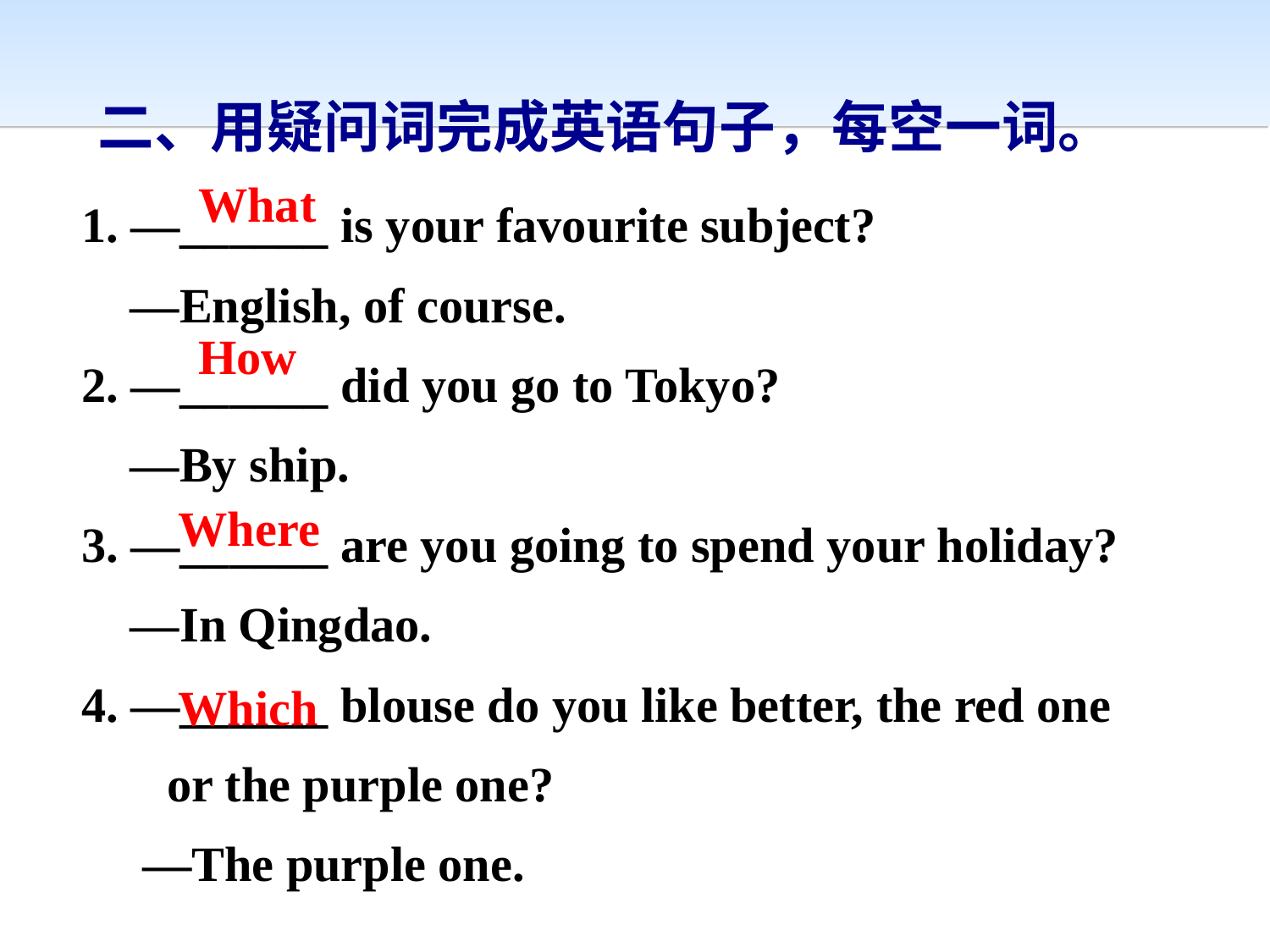

二、用疑问词完成英语句子，每空一词。
1. —______ is your favourite subject?
    —English, of course.
2. —______ did you go to Tokyo?
    —By ship.
3. —______ are you going to spend your holiday?
    —In Qingdao.
4. —______ blouse do you like better, the red one
       or the purple one?
     —The purple one.
What
How
Where
Which